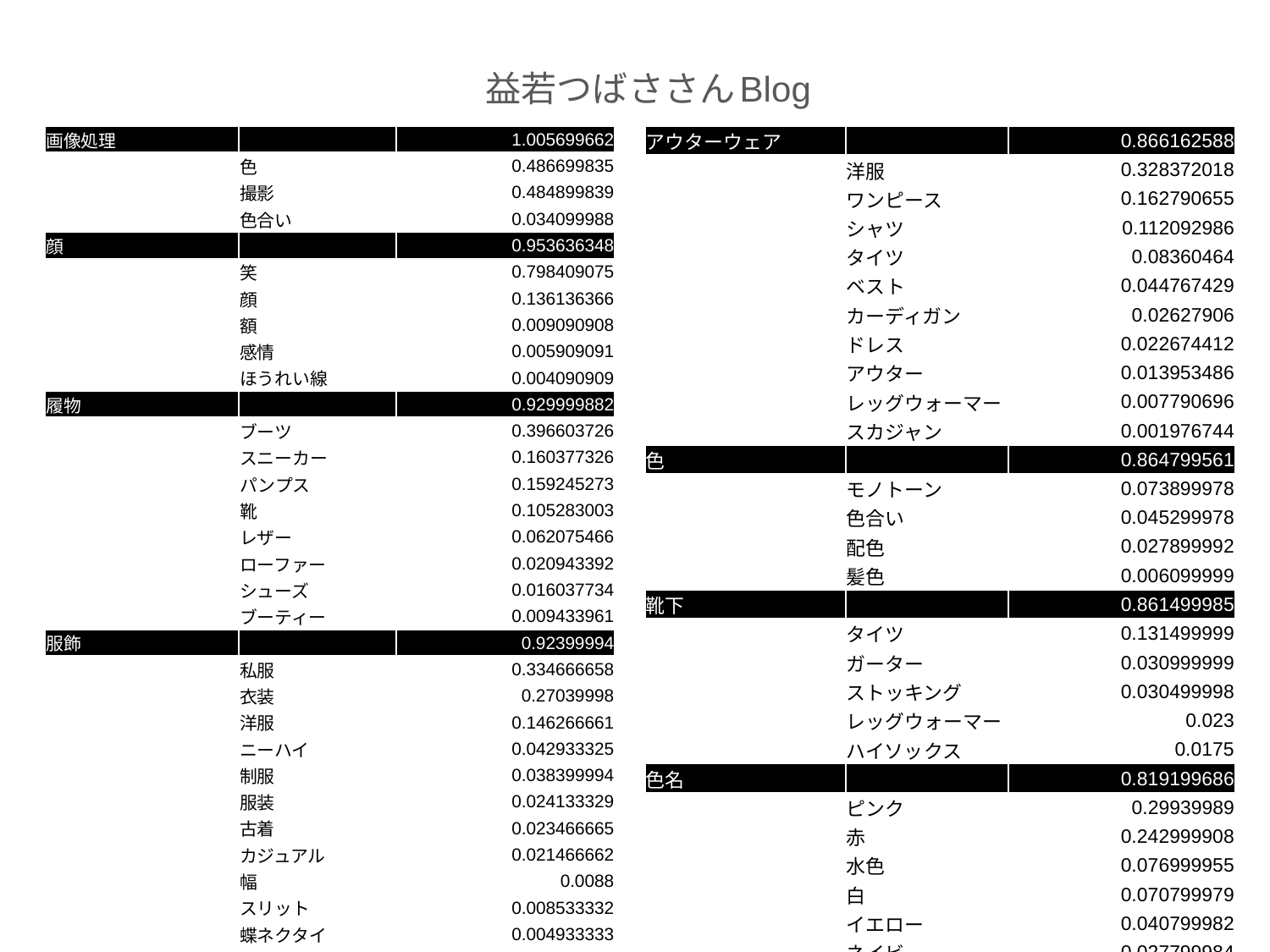

# 益若つばささんBlog
| 画像処理 |  | 1.005699662 |
| --- | --- | --- |
|  | 色 | 0.486699835 |
|  | 撮影 | 0.484899839 |
|  | 色合い | 0.034099988 |
| 顔 |  | 0.953636348 |
|  | 笑 | 0.798409075 |
|  | 顔 | 0.136136366 |
|  | 額 | 0.009090908 |
|  | 感情 | 0.005909091 |
|  | ほうれい線 | 0.004090909 |
| 履物 |  | 0.929999882 |
|  | ブーツ | 0.396603726 |
|  | スニーカー | 0.160377326 |
|  | パンプス | 0.159245273 |
|  | 靴 | 0.105283003 |
|  | レザー | 0.062075466 |
|  | ローファー | 0.020943392 |
|  | シューズ | 0.016037734 |
|  | ブーティー | 0.009433961 |
| 服飾 |  | 0.92399994 |
|  | 私服 | 0.334666658 |
|  | 衣装 | 0.27039998 |
|  | 洋服 | 0.146266661 |
|  | ニーハイ | 0.042933325 |
|  | 制服 | 0.038399994 |
|  | 服装 | 0.024133329 |
|  | 古着 | 0.023466665 |
|  | カジュアル | 0.021466662 |
|  | 幅 | 0.0088 |
|  | スリット | 0.008533332 |
|  | 蝶ネクタイ | 0.004933333 |
| アウターウェア |  | 0.866162588 |
| --- | --- | --- |
|  | 洋服 | 0.328372018 |
|  | ワンピース | 0.162790655 |
|  | シャツ | 0.112092986 |
|  | タイツ | 0.08360464 |
|  | ベスト | 0.044767429 |
|  | カーディガン | 0.02627906 |
|  | ドレス | 0.022674412 |
|  | アウター | 0.013953486 |
|  | レッグウォーマー | 0.007790696 |
|  | スカジャン | 0.001976744 |
| 色 |  | 0.864799561 |
|  | モノトーン | 0.073899978 |
|  | 色合い | 0.045299978 |
|  | 配色 | 0.027899992 |
|  | 髪色 | 0.006099999 |
| 靴下 |  | 0.861499985 |
|  | タイツ | 0.131499999 |
|  | ガーター | 0.030999999 |
|  | ストッキング | 0.030499998 |
|  | レッグウォーマー | 0.023 |
|  | ハイソックス | 0.0175 |
| 色名 |  | 0.819199686 |
|  | ピンク | 0.29939989 |
|  | 赤 | 0.242999908 |
|  | 水色 | 0.076999955 |
|  | 白 | 0.070799979 |
|  | イエロー | 0.040799982 |
|  | ネイビー | 0.027799984 |
|  | 黒 | 0.026999991 |
|  | グレー | 0.014399998 |